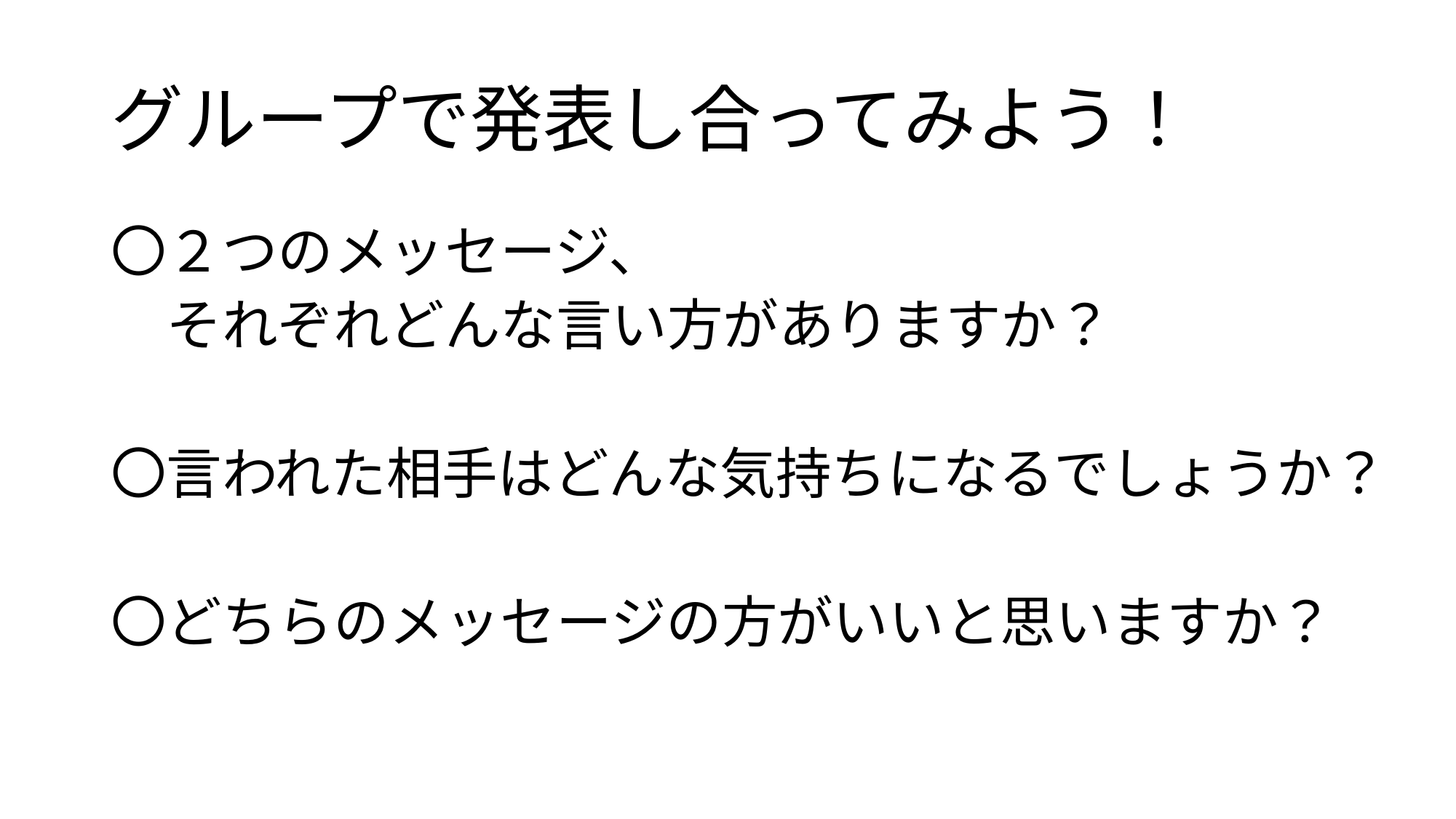

# グループで発表し合ってみよう！
〇２つのメッセージ、
　それぞれどんな言い方がありますか？

〇言われた相手はどんな気持ちになるでしょうか？

〇どちらのメッセージの方がいいと思いますか？